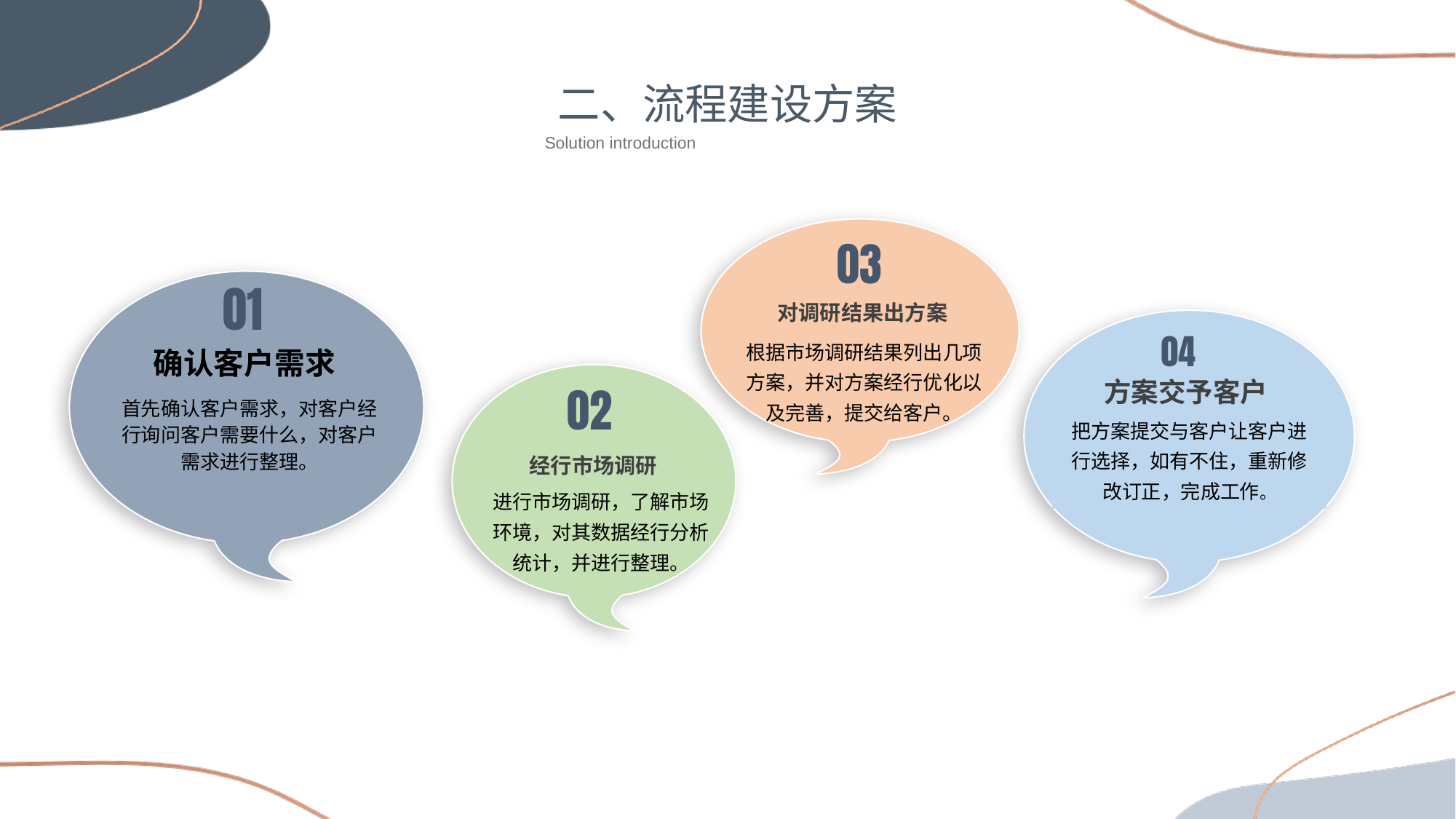

二、流程建设方案
Solution introduction

03
对调研结果出方案
根据市场调研结果列出几项方案，并对方案经行优化以及完善，提交给客户。

01
确认客户需求
首先确认客户需求，对客户经行询问客户需要什么，对客户需求进行整理。

04
方案交予客户
把方案提交与客户让客户进行选择，如有不住，重新修改订正，完成工作。

02
经行市场调研
进行市场调研，了解市场环境，对其数据经行分析统计，并进行整理。
PPT模板 http://www.1ppt.com/moban/